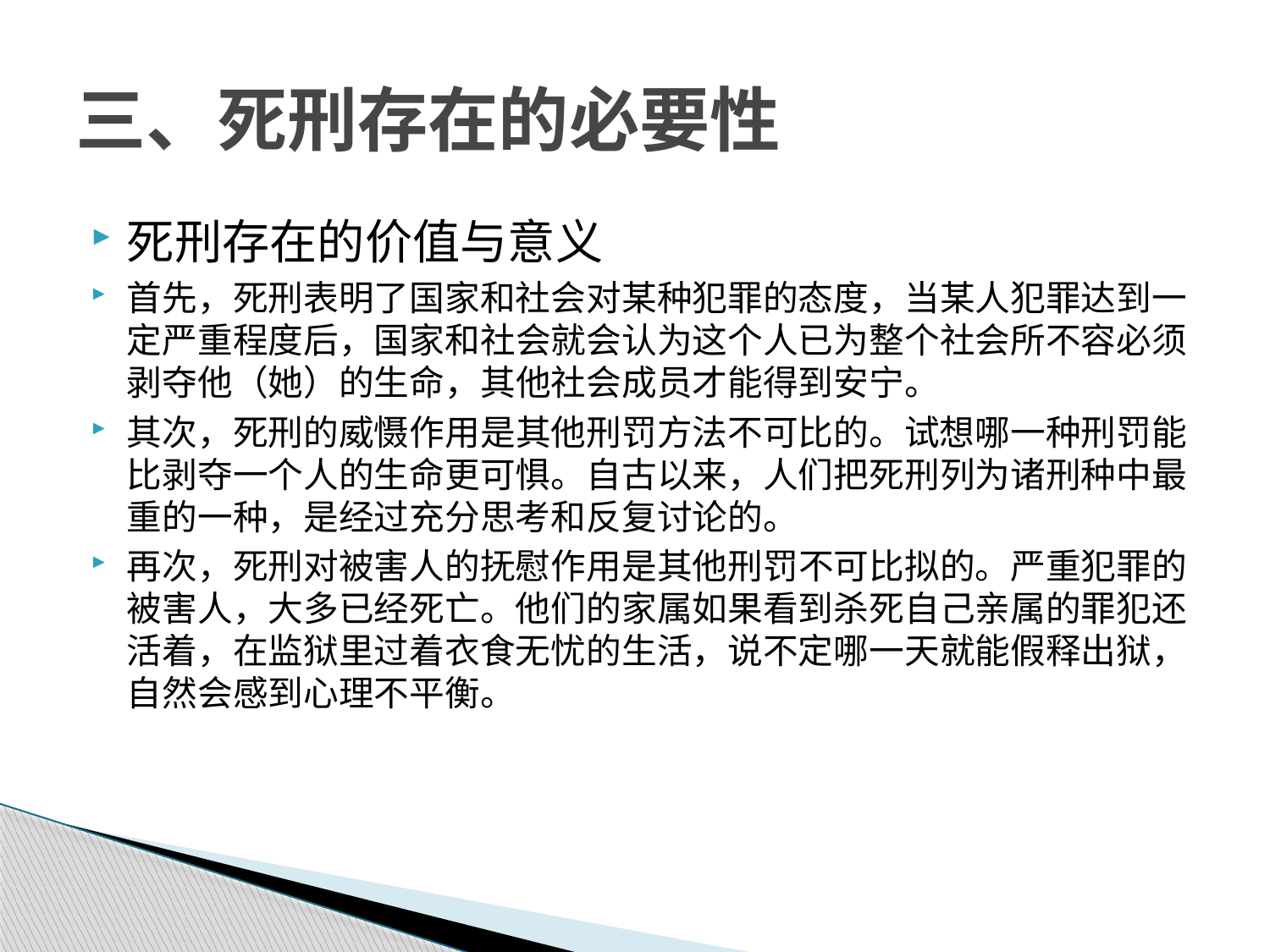

# 三、死刑存在的必要性
死刑存在的价值与意义
首先，死刑表明了国家和社会对某种犯罪的态度，当某人犯罪达到一定严重程度后，国家和社会就会认为这个人已为整个社会所不容必须剥夺他（她）的生命，其他社会成员才能得到安宁。
其次，死刑的威慑作用是其他刑罚方法不可比的。试想哪一种刑罚能比剥夺一个人的生命更可惧。自古以来，人们把死刑列为诸刑种中最重的一种，是经过充分思考和反复讨论的。
再次，死刑对被害人的抚慰作用是其他刑罚不可比拟的。严重犯罪的被害人，大多已经死亡。他们的家属如果看到杀死自己亲属的罪犯还活着，在监狱里过着衣食无忧的生活，说不定哪一天就能假释出狱，自然会感到心理不平衡。